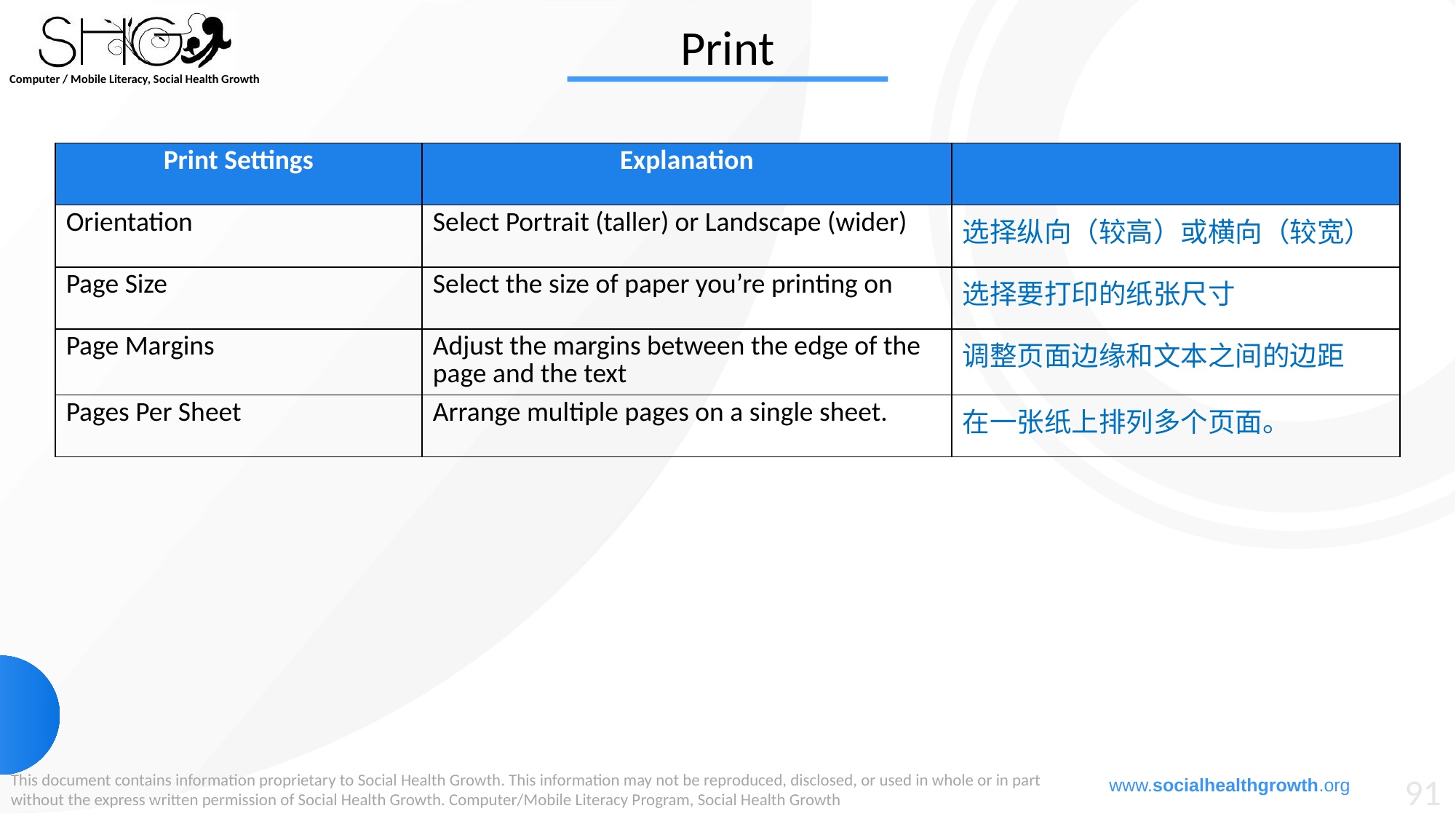

Print
| Print Settings | Explanation |  |
| --- | --- | --- |
| Orientation | Select Portrait (taller) or Landscape (wider) | 选择纵向（较高）或横向（较宽） |
| Page Size | Select the size of paper you’re printing on | 选择要打印的纸张尺寸 |
| Page Margins | Adjust the margins between the edge of the page and the text | 调整页面边缘和文本之间的边距 |
| Pages Per Sheet | Arrange multiple pages on a single sheet. | 在一张纸上排列多个页面。 |